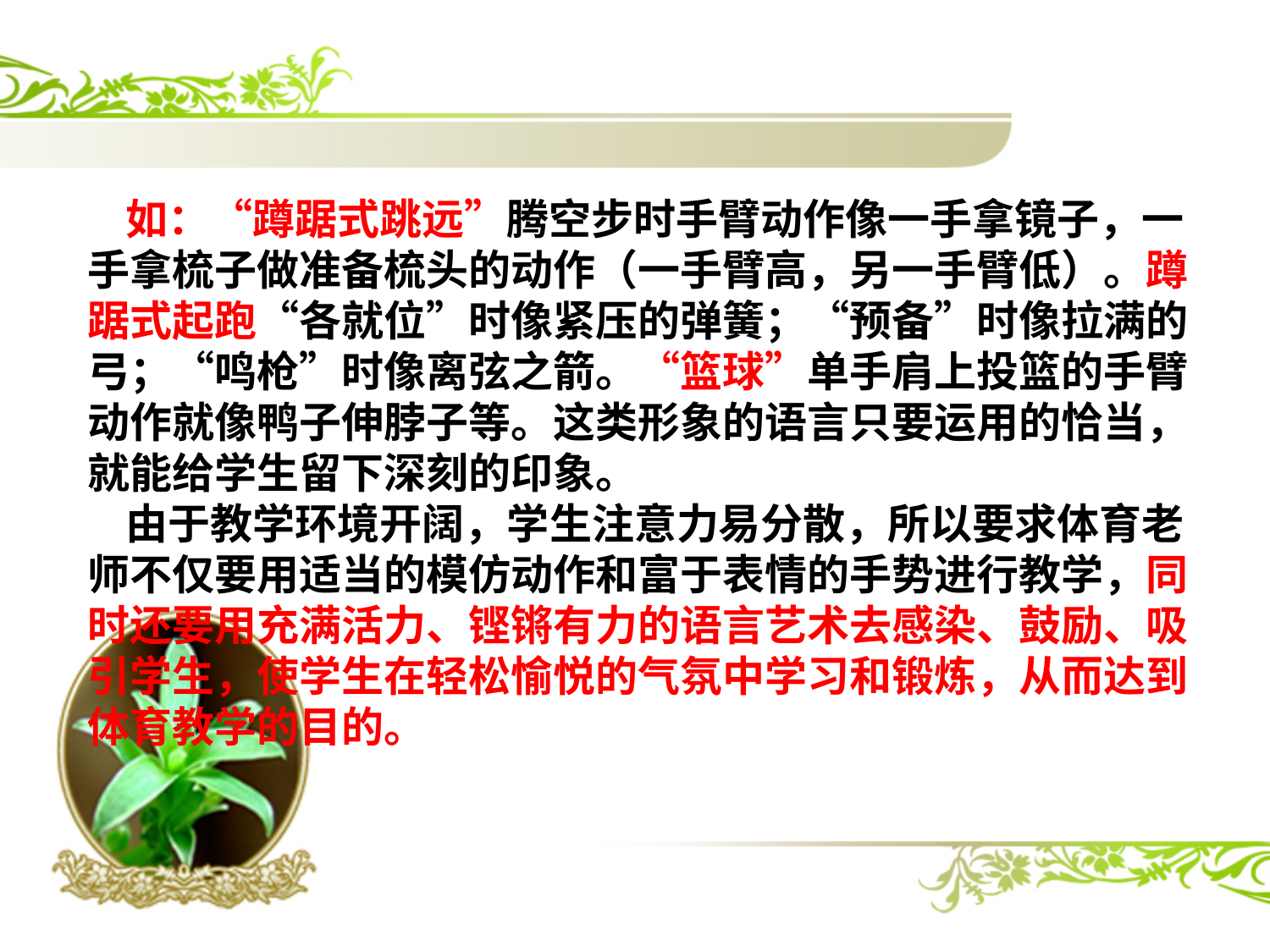

如：“蹲踞式跳远”腾空步时手臂动作像一手拿镜子，一手拿梳子做准备梳头的动作（一手臂高，另一手臂低）。蹲踞式起跑“各就位”时像紧压的弹簧；“预备”时像拉满的弓；“鸣枪”时像离弦之箭。“篮球”单手肩上投篮的手臂动作就像鸭子伸脖子等。这类形象的语言只要运用的恰当，就能给学生留下深刻的印象。
   由于教学环境开阔，学生注意力易分散，所以要求体育老师不仅要用适当的模仿动作和富于表情的手势进行教学，同时还要用充满活力、铿锵有力的语言艺术去感染、鼓励、吸引学生，使学生在轻松愉悦的气氛中学习和锻炼，从而达到体育教学的目的。